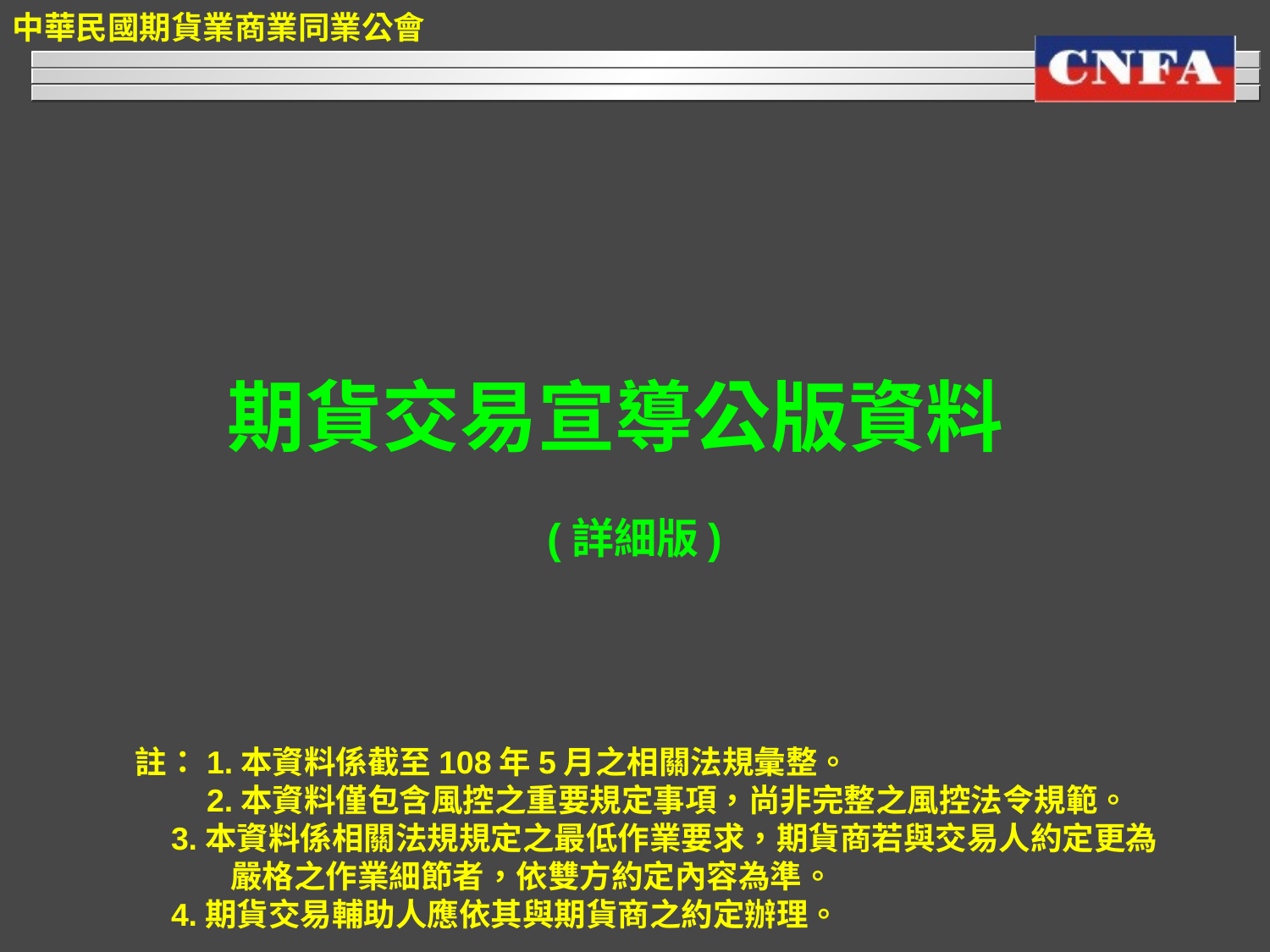

期貨交易宣導公版資料
(詳細版)
註：1.本資料係截至108年5月之相關法規彙整。
　　2.本資料僅包含風控之重要規定事項，尚非完整之風控法令規範。
    3.本資料係相關法規規定之最低作業要求，期貨商若與交易人約定更為
　　　嚴格之作業細節者，依雙方約定內容為準。
    4.期貨交易輔助人應依其與期貨商之約定辦理。